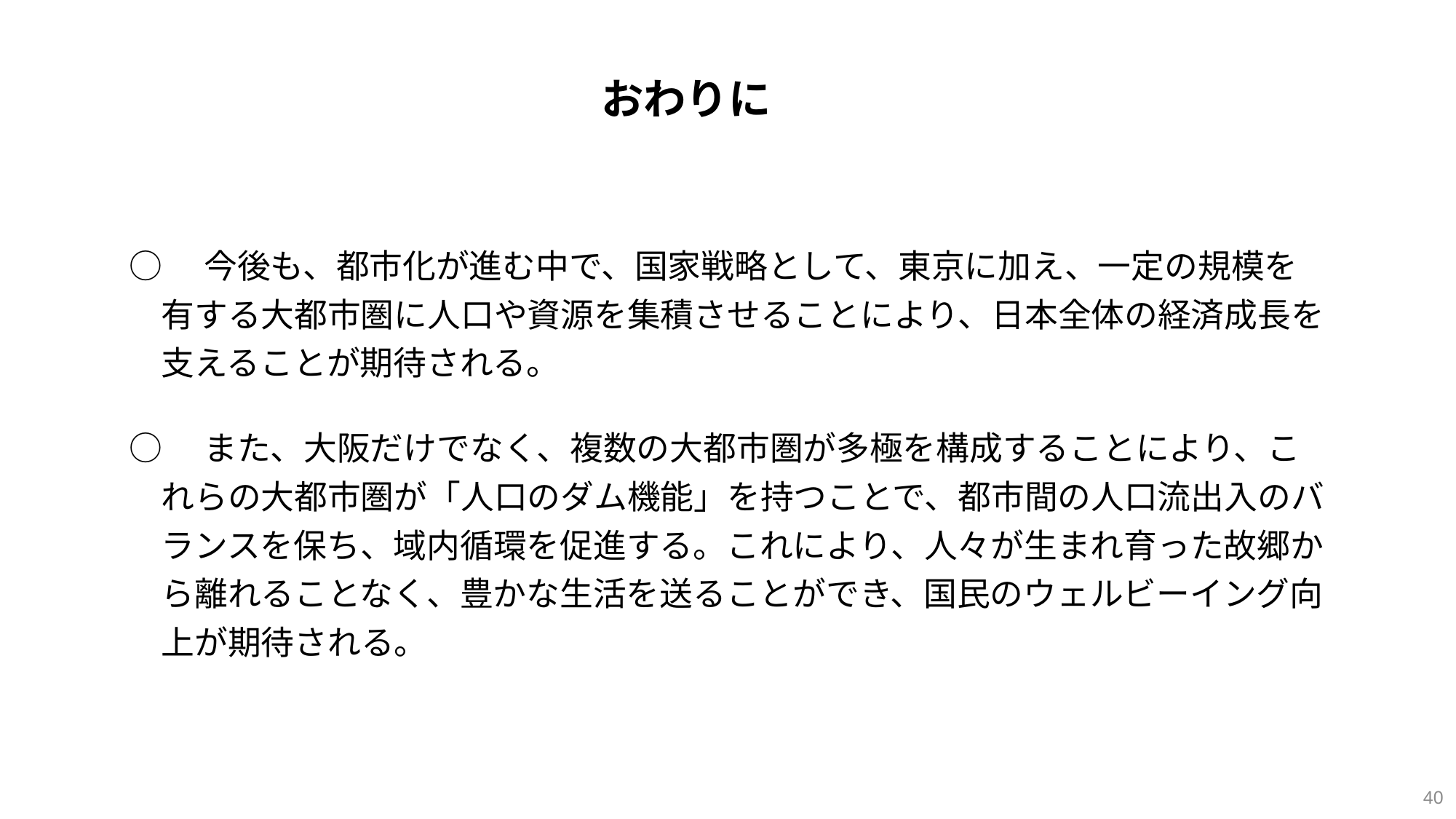

おわりに
○　今後も、都市化が進む中で、国家戦略として、東京に加え、一定の規模を有する大都市圏に人口や資源を集積させることにより、日本全体の経済成長を支えることが期待される。
○　また、大阪だけでなく、複数の大都市圏が多極を構成することにより、これらの大都市圏が「人口のダム機能」を持つことで、都市間の人口流出入のバランスを保ち、域内循環を促進する。これにより、人々が生まれ育った故郷から離れることなく、豊かな生活を送ることができ、国民のウェルビーイング向上が期待される。
40